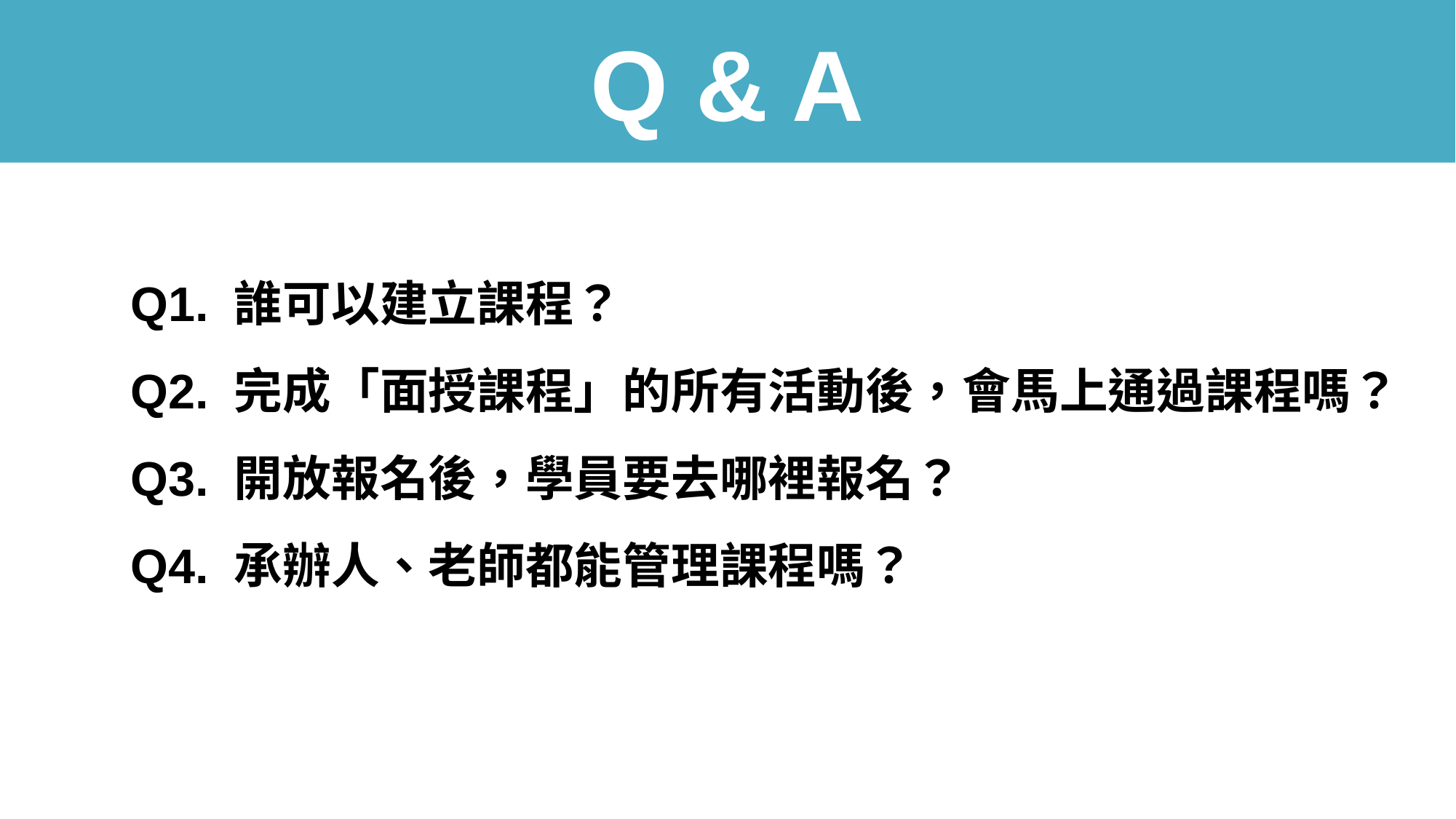

Q & A
Q1. 誰可以建立課程？
Q2. 完成「面授課程」的所有活動後，會馬上通過課程嗎？
Q3. 開放報名後，學員要去哪裡報名？
Q4. 承辦人、老師都能管理課程嗎？